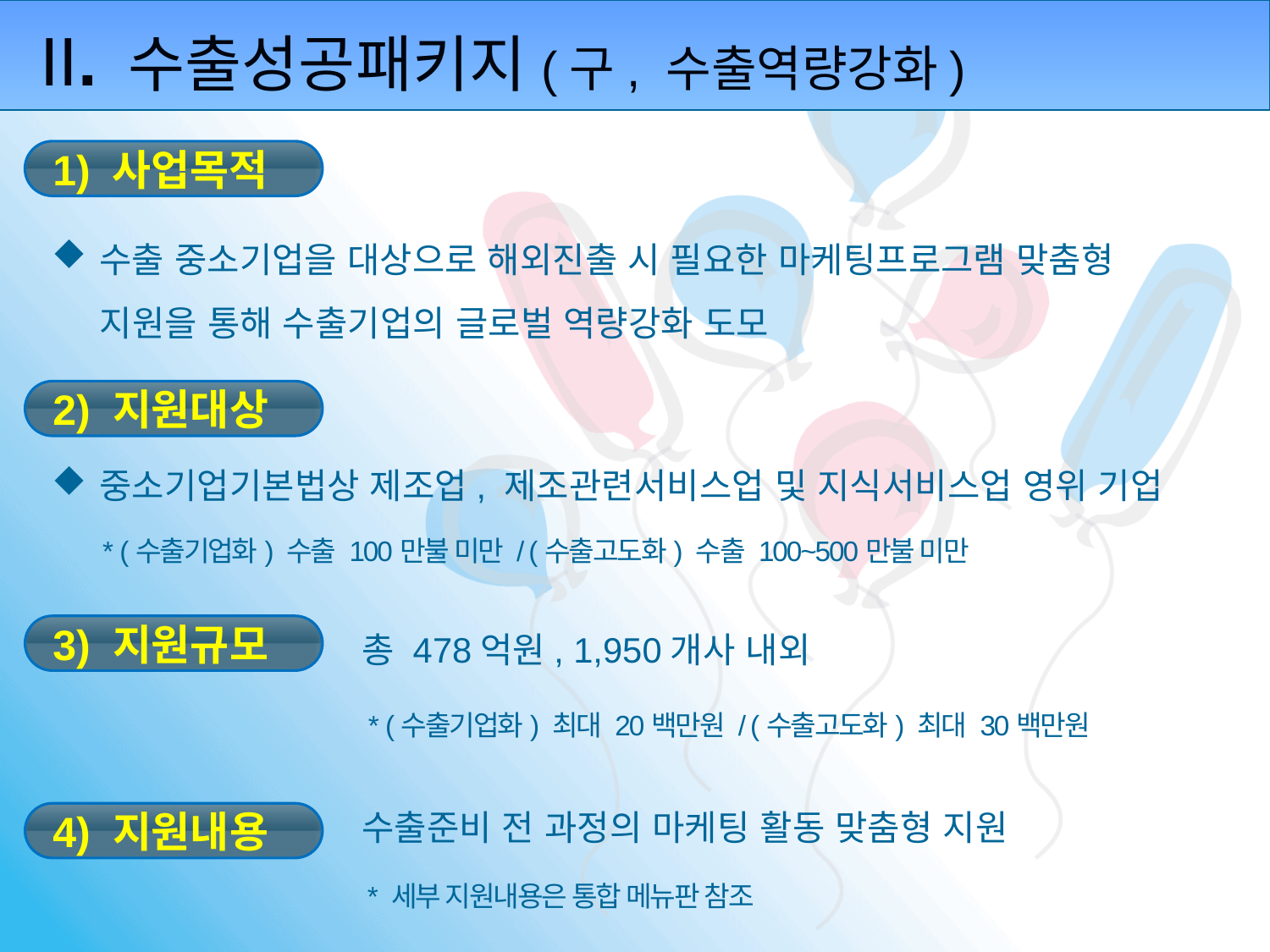

II.
수출성공패키지(구, 수출역량강화)
1) 사업목적
수출 중소기업을 대상으로 해외진출 시 필요한 마케팅프로그램 맞춤형
    지원을 통해 수출기업의 글로벌 역량강화 도모
2) 지원대상
중소기업기본법상 제조업, 제조관련서비스업 및 지식서비스업 영위 기업
* (수출기업화) 수출 100만불 미만 / (수출고도화) 수출 100~500만불 미만
3) 지원규모
총 478억원, 1,950개사 내외
* (수출기업화) 최대 20백만원 / (수출고도화) 최대 30백만원
수출준비 전 과정의 마케팅 활동 맞춤형 지원
4) 지원내용
* 세부 지원내용은 통합 메뉴판 참조